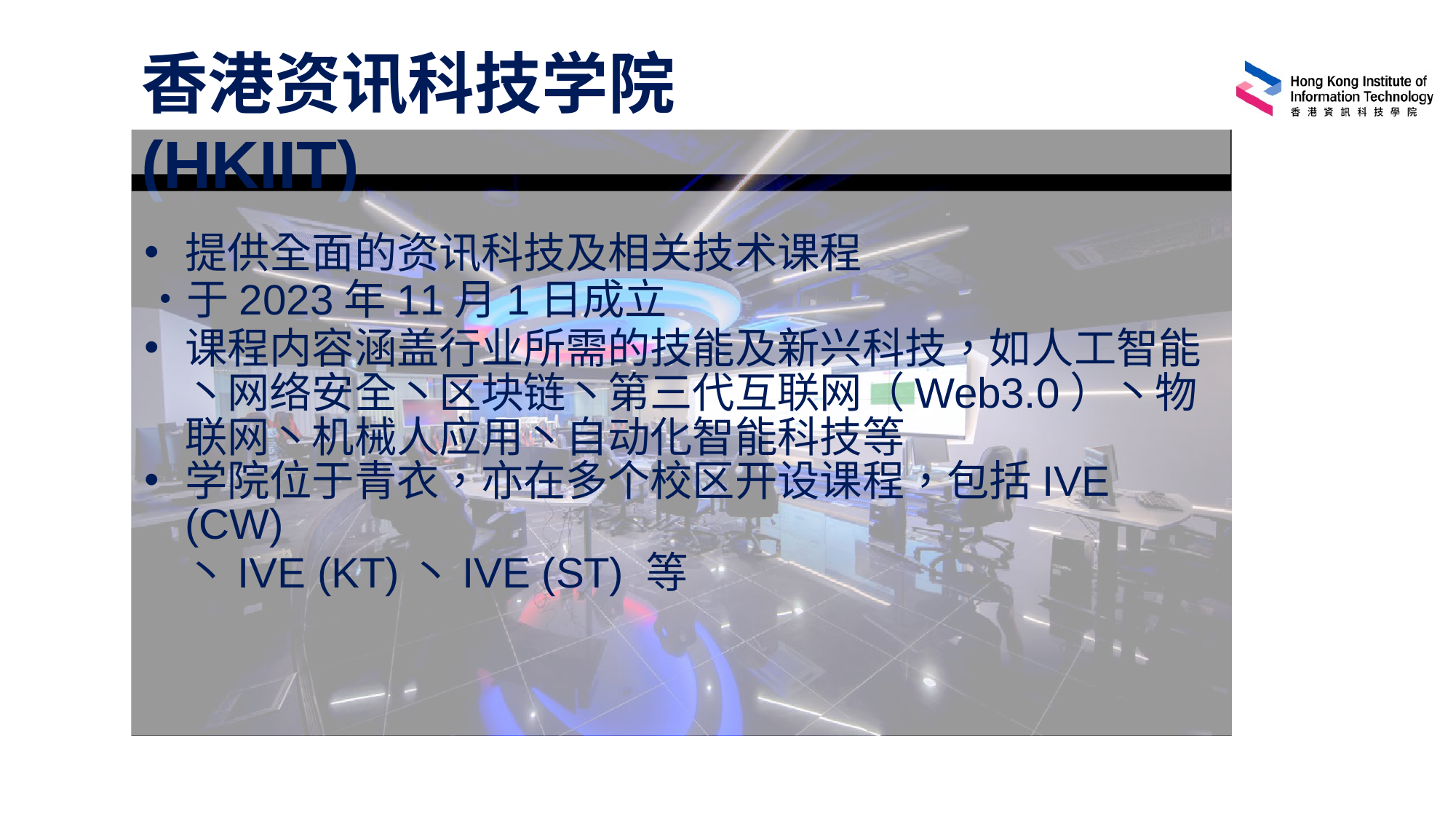

# 香港资讯科技学院 (HKIIT)

提供全面的资讯科技及相关技术课程
•	于2023年11月1日成立
课程内容涵盖行业所需的技能及新兴科技，如人工智能 丶网络安全丶区块链丶第三代互联网（Web3.0）丶物 联网丶机械人应用丶自动化智能科技等
学院位于青衣，亦在多个校区开设课程，包括IVE (CW)
丶IVE (KT)丶IVE (ST) 等